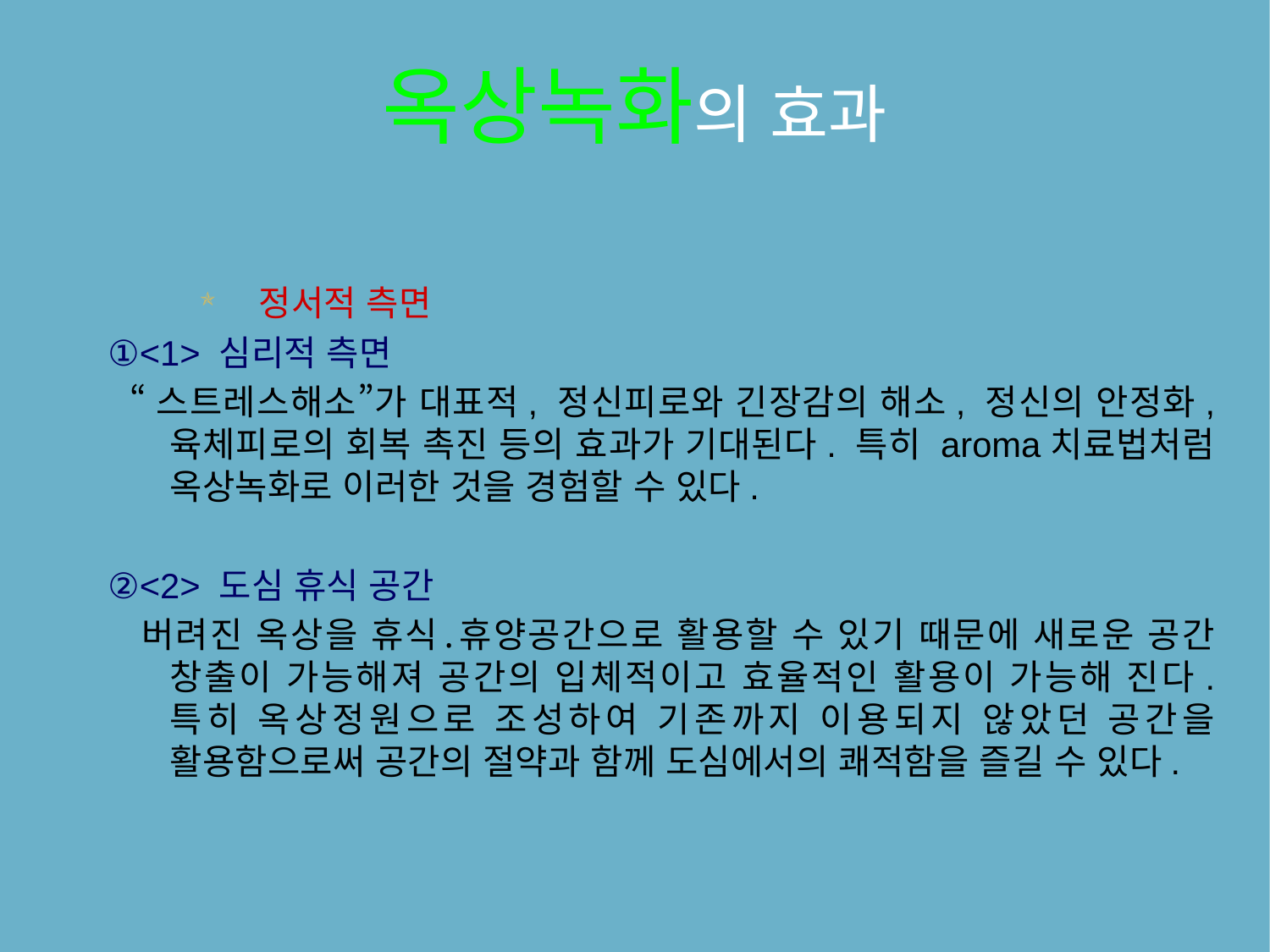

# 옥상녹화의 효과
정서적 측면
①<1> 심리적 측면
  “스트레스해소”가 대표적, 정신피로와 긴장감의 해소, 정신의 안정화, 육체피로의 회복 촉진 등의 효과가 기대된다. 특히 aroma치료법처럼 옥상녹화로 이러한 것을 경험할 수 있다.

②<2> 도심 휴식 공간
  버려진 옥상을 휴식․휴양공간으로 활용할 수 있기 때문에 새로운 공간 창출이 가능해져 공간의 입체적이고 효율적인 활용이 가능해 진다. 특히 옥상정원으로 조성하여 기존까지 이용되지 않았던 공간을 활용함으로써 공간의 절약과 함께 도심에서의 쾌적함을 즐길 수 있다.